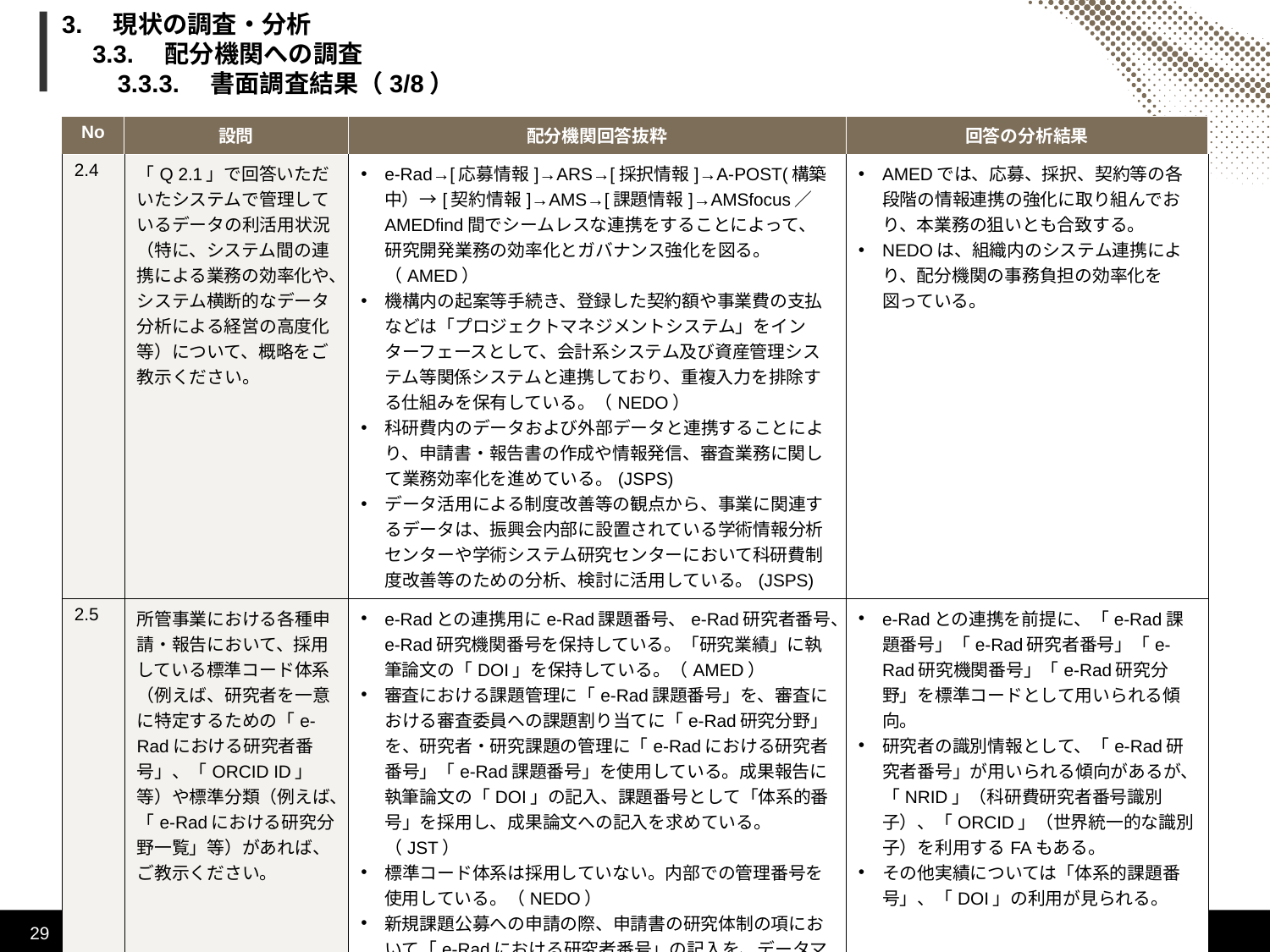

# 3.　現状の調査・分析 　3.3.　配分機関への調査 　　3.3.3.　書面調査結果（3/8）
| No | 設問 | 配分機関回答抜粋 | 回答の分析結果 |
| --- | --- | --- | --- |
| 2.4 | 「Q 2.1」で回答いただいたシステムで管理しているデータの利活用状況（特に、システム間の連携による業務の効率化や、システム横断的なデータ分析による経営の高度化等）について、概略をご教示ください。 | e-Rad→[応募情報]→ARS→[採択情報]→A-POST(構築中）→[契約情報]→AMS→[課題情報]→AMSfocus／AMEDfind間でシームレスな連携をすることによって、研究開発業務の効率化とガバナンス強化を図る。（AMED） 機構内の起案等手続き、登録した契約額や事業費の支払などは「プロジェクトマネジメントシステム」をインターフェースとして、会計系システム及び資産管理システム等関係システムと連携しており、重複入力を排除する仕組みを保有している。（NEDO） 科研費内のデータおよび外部データと連携することにより、申請書・報告書の作成や情報発信、審査業務に関して業務効率化を進めている。(JSPS) データ活用による制度改善等の観点から、事業に関連するデータは、振興会内部に設置されている学術情報分析センターや学術システム研究センターにおいて科研費制度改善等のための分析、検討に活用している。(JSPS) | AMEDでは、応募、採択、契約等の各段階の情報連携の強化に取り組んでおり、本業務の狙いとも合致する。 NEDOは、組織内のシステム連携により、配分機関の事務負担の効率化を図っている。 |
| 2.5 | 所管事業における各種申請・報告において、採用している標準コード体系（例えば、研究者を一意に特定するための「e-Radにおける研究者番号」、「ORCID ID」等）や標準分類（例えば、「e-Radにおける研究分野一覧」等）があれば、ご教示ください。 | e-Radとの連携用にe-Rad課題番号、e-Rad研究者番号、e-Rad研究機関番号を保持している。「研究業績」に執筆論文の「DOI」を保持している。（AMED） 審査における課題管理に「e-Rad課題番号」を、審査における審査委員への課題割り当てに「e-Rad研究分野」を、研究者・研究課題の管理に「e-Radにおける研究者番号」「e-Rad課題番号」を使用している。成果報告に執筆論文の「DOI」の記入、課題番号として「体系的番号」を採用し、成果論文への記入を求めている。（JST） 標準コード体系は採用していない。内部での管理番号を使用している。（NEDO） 新規課題公募への申請の際、申請書の研究体制の項において「e-Radにおける研究者番号」の記入を、データマネジメントプランにおいて「NRID」及び「ORCID ID」の記入を求めている。（ERCA） ・e-Rad研究者番号を本人特定に活用している。また、科研費電子申請システムにおいては部局・職コードについてもe-Radと共通化している。DOI、ISBN等を実績情報の入力に活用している。(JSPS) | e-Radとの連携を前提に、「e-Rad課題番号」「e-Rad研究者番号」「e-Rad研究機関番号」「e-Rad研究分野」を標準コードとして用いられる傾向。 研究者の識別情報として、「e-Rad研究者番号」が用いられる傾向があるが、「NRID」（科研費研究者番号識別子）、「ORCID」（世界統一的な識別子）を利用するFAもある。 その他実績については「体系的課題番号」、「DOI」の利用が見られる。 |